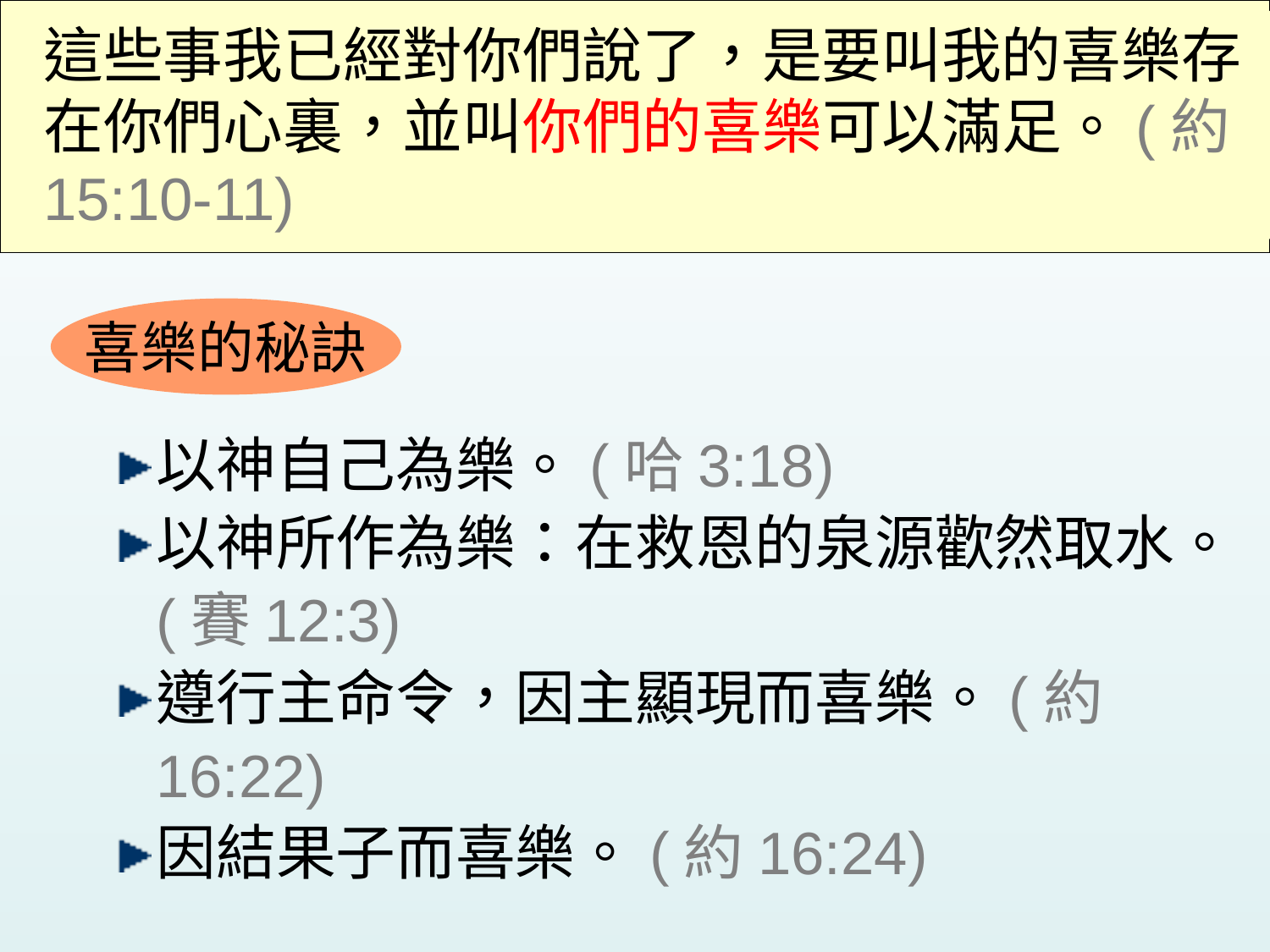

這些事我已經對你們說了，是要叫我的喜樂存在你們心裏，並叫你們的喜樂可以滿足。(約15:10-11)

喜樂的秘訣
以神自己為樂。(哈3:18)
以神所作為樂：在救恩的泉源歡然取水。(賽12:3)
遵行主命令，因主顯現而喜樂。(約16:22)
因結果子而喜樂。(約16:24)